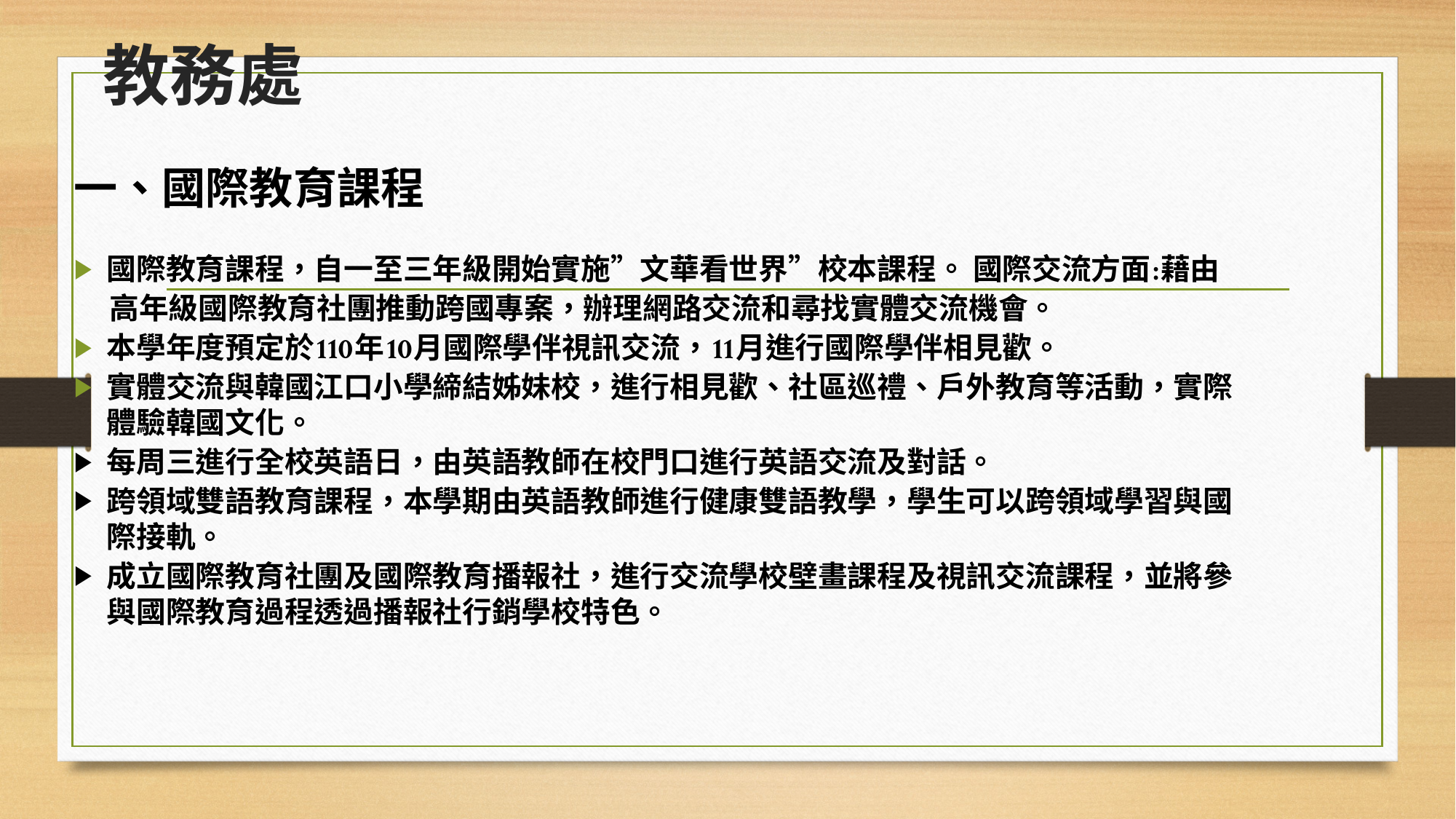

# 教務處

一、國際教育課程

國際教育課程，自一至三年級開始實施”文華看世界”校本課程。 國際交流方面:藉由
     高年級國際教育社團推動跨國專案，辦理網路交流和尋找實體交流機會。
本學年度預定於110年10月國際學伴視訊交流，11月進行國際學伴相見歡。
實體交流與韓國江口小學締結姊妹校，進行相見歡、社區巡禮、戶外教育等活動，實際體驗韓國文化。
每周三進行全校英語日，由英語教師在校門口進行英語交流及對話。
跨領域雙語教育課程，本學期由英語教師進行健康雙語教學，學生可以跨領域學習與國際接軌。
成立國際教育社團及國際教育播報社，進行交流學校壁畫課程及視訊交流課程，並將參與國際教育過程透過播報社行銷學校特色。